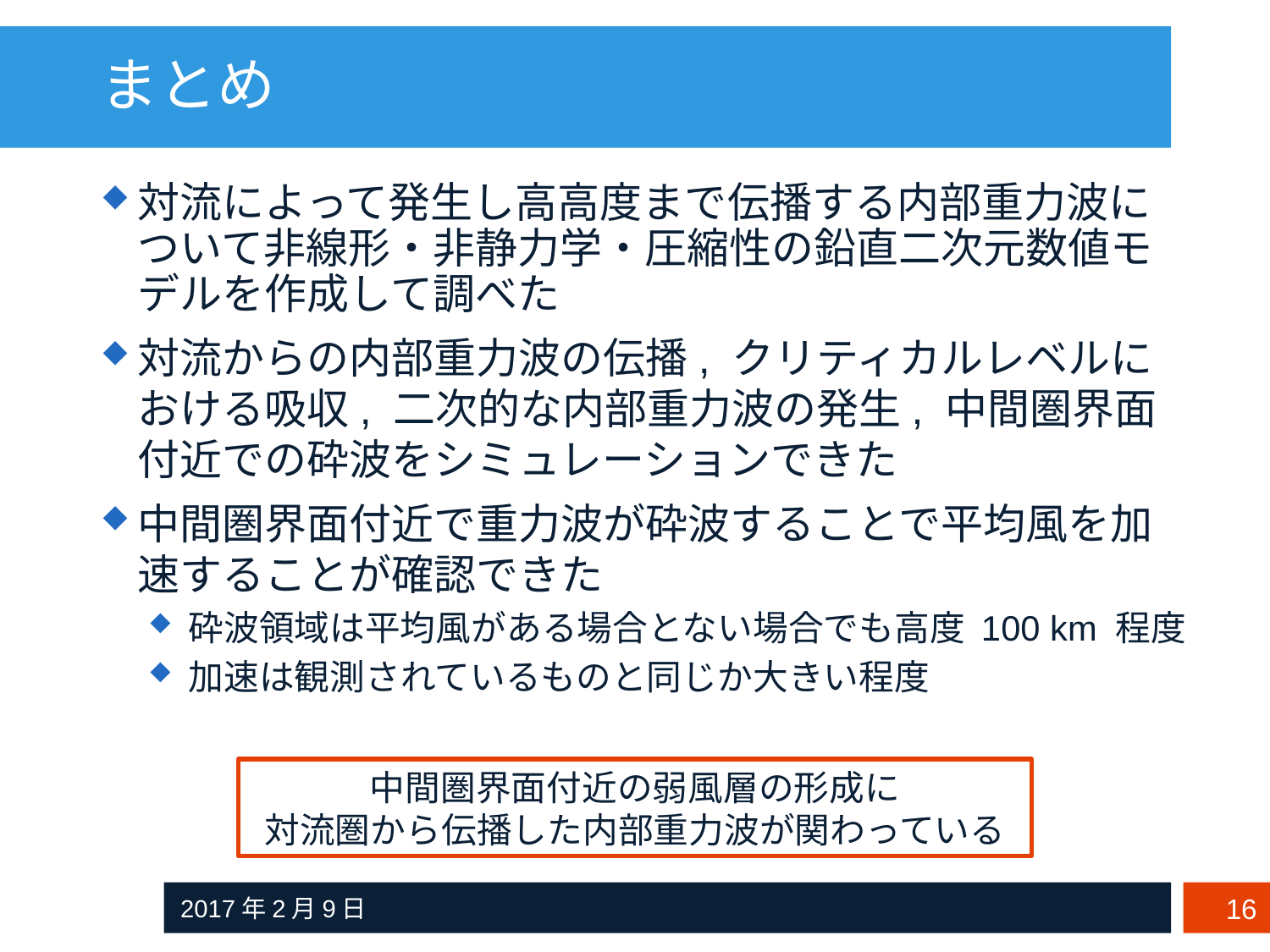

# まとめ
対流によって発生し高高度まで伝播する内部重力波について非線形・非静力学・圧縮性の鉛直二次元数値モデルを作成して調べた
対流からの内部重力波の伝播, クリティカルレベルにおける吸収, 二次的な内部重力波の発生, 中間圏界面付近での砕波をシミュレーションできた
中間圏界面付近で重力波が砕波することで平均風を加速することが確認できた
砕波領域は平均風がある場合とない場合でも高度 100 km 程度
加速は観測されているものと同じか大きい程度
中間圏界面付近の弱風層の形成に
対流圏から伝播した内部重力波が関わっている
2017年2月9日
16